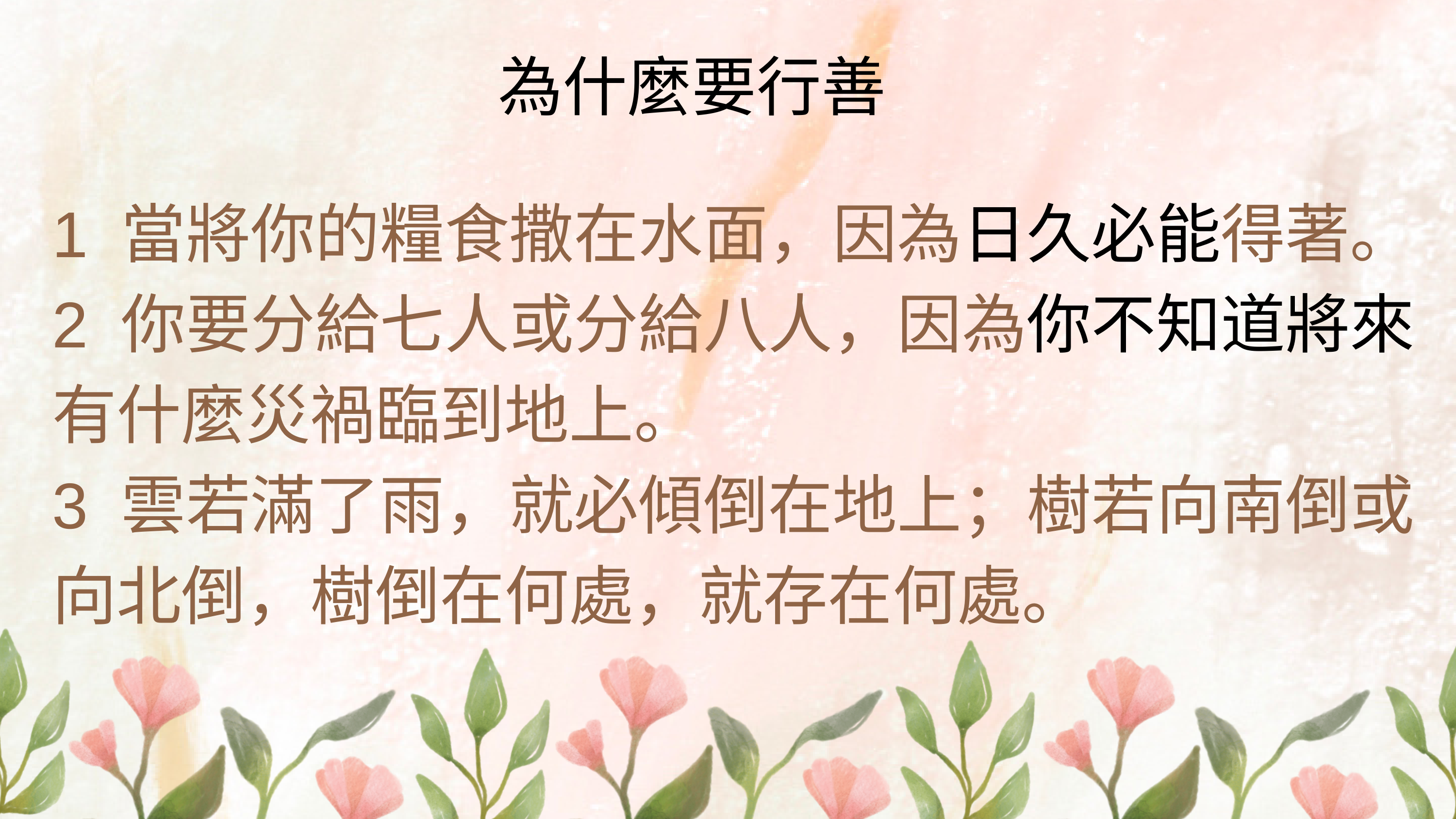

為什麼要行善
1 當將你的糧食撒在水面，因為日久必能得著。
2 你要分給七人或分給八人，因為你不知道將來有什麼災禍臨到地上。
3 雲若滿了雨，就必傾倒在地上；樹若向南倒或向北倒，樹倒在何處，就存在何處。